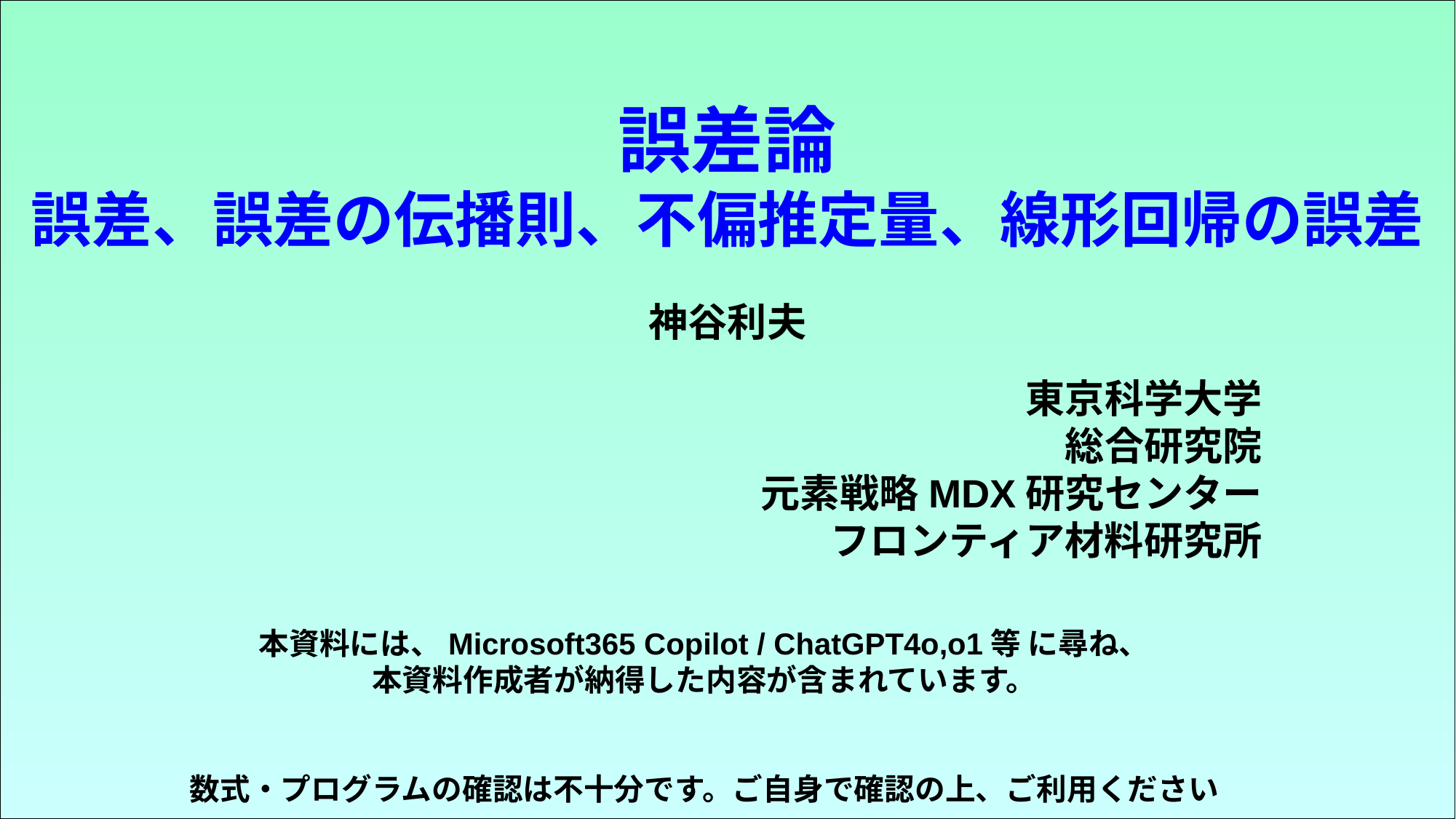

# 誤差論 誤差、誤差の伝播則、不偏推定量、線形回帰の誤差
神谷利夫
東京科学大学
総合研究院
元素戦略MDX研究センター
フロンティア材料研究所
本資料には、Microsoft365 Copilot / ChatGPT4o,o1等 に尋ね、
本資料作成者が納得した内容が含まれています。

数式・プログラムの確認は不十分です。ご自身で確認の上、ご利用ください